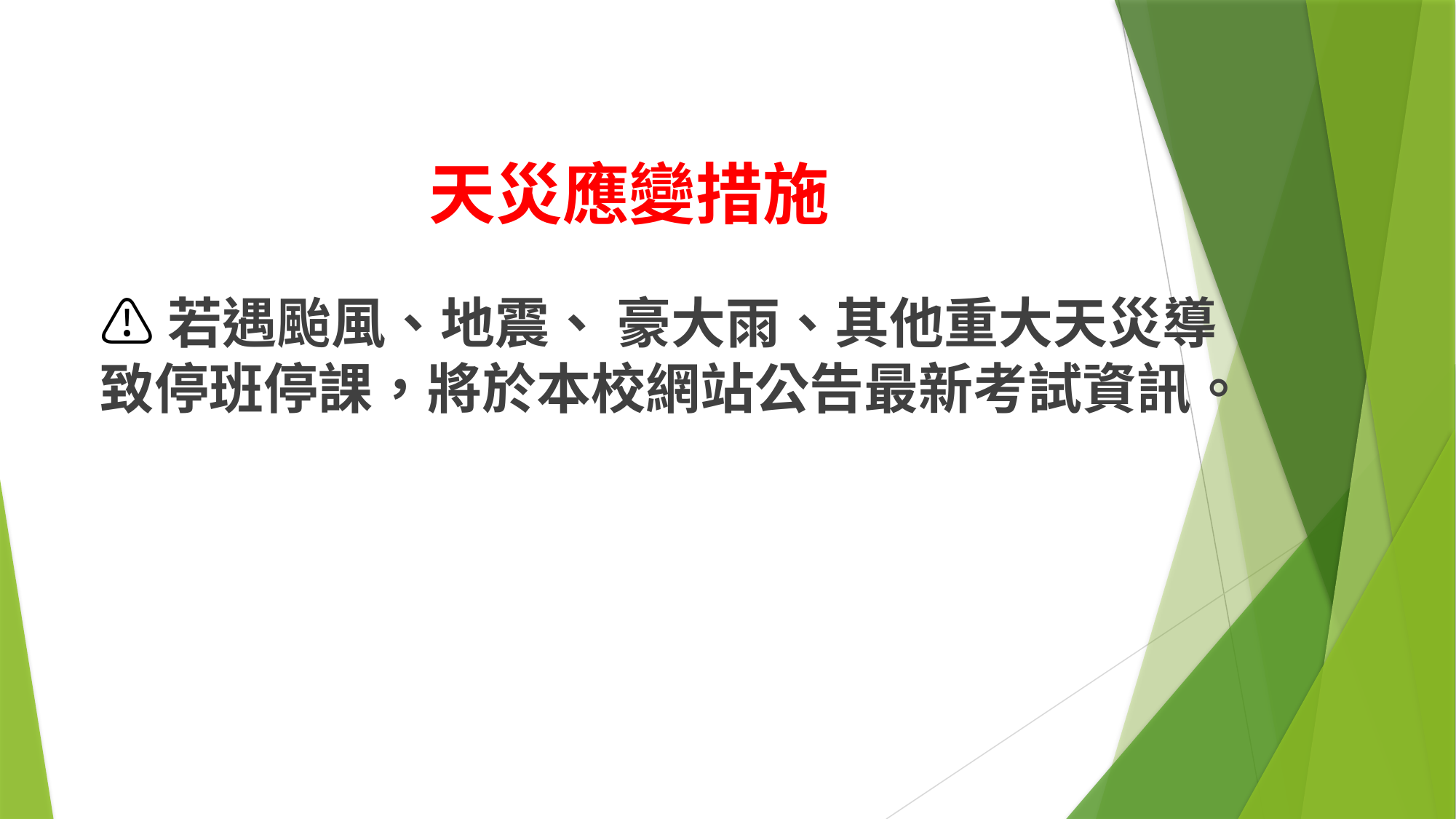

天災應變措施
⚠若遇颱風、地震、 豪大雨、其他重大天災導致停班停課，將於本校網站公告最新考試資訊。